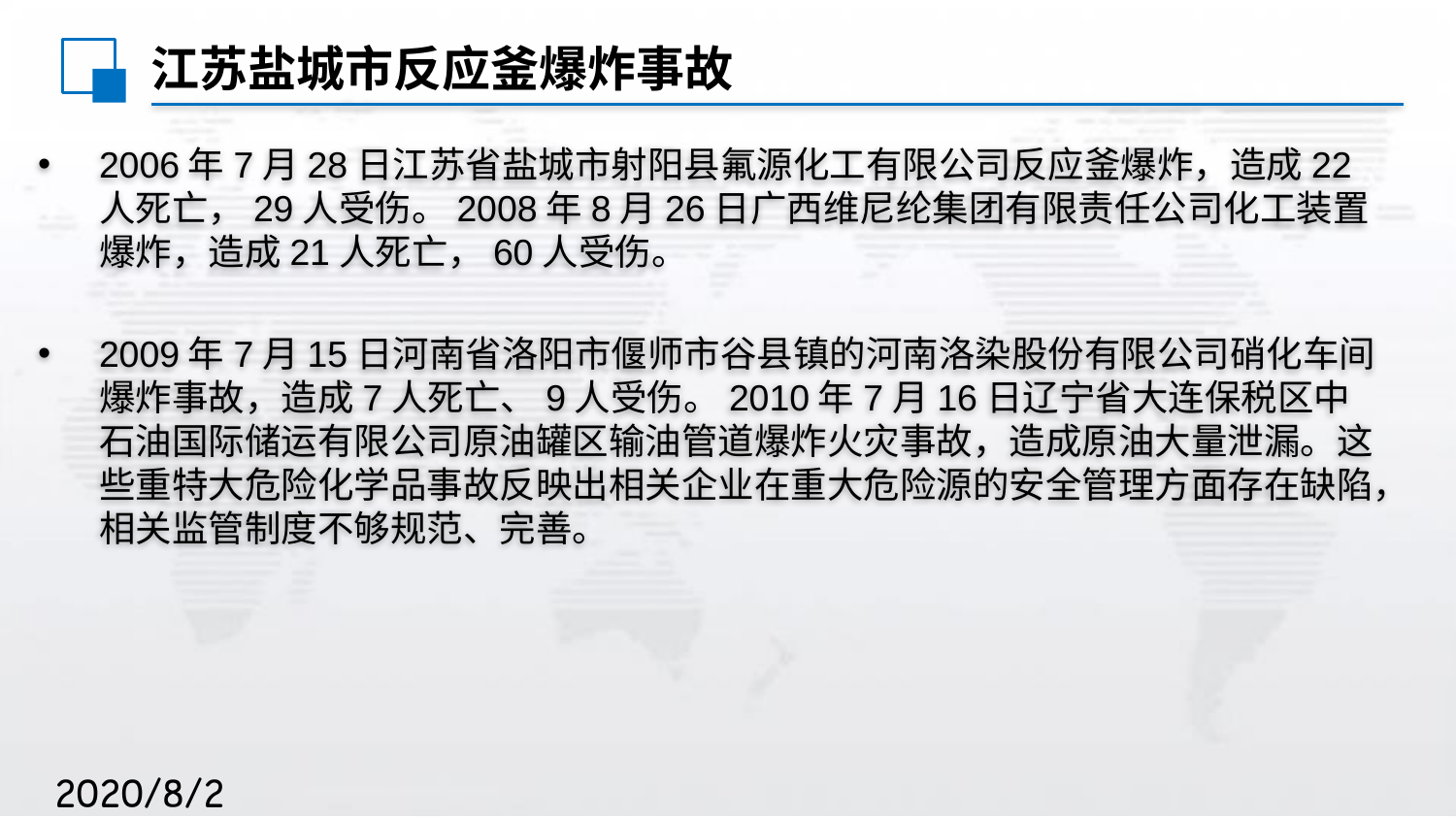

江苏盐城市反应釜爆炸事故
2006年7月28日江苏省盐城市射阳县氟源化工有限公司反应釜爆炸，造成22人死亡，29人受伤。2008年8月26日广西维尼纶集团有限责任公司化工装置爆炸，造成21人死亡，60人受伤。

2009年7月15日河南省洛阳市偃师市谷县镇的河南洛染股份有限公司硝化车间爆炸事故，造成7人死亡、9人受伤。2010年7月16日辽宁省大连保税区中石油国际储运有限公司原油罐区输油管道爆炸火灾事故，造成原油大量泄漏。这些重特大危险化学品事故反映出相关企业在重大危险源的安全管理方面存在缺陷，相关监管制度不够规范、完善。
2020/8/2